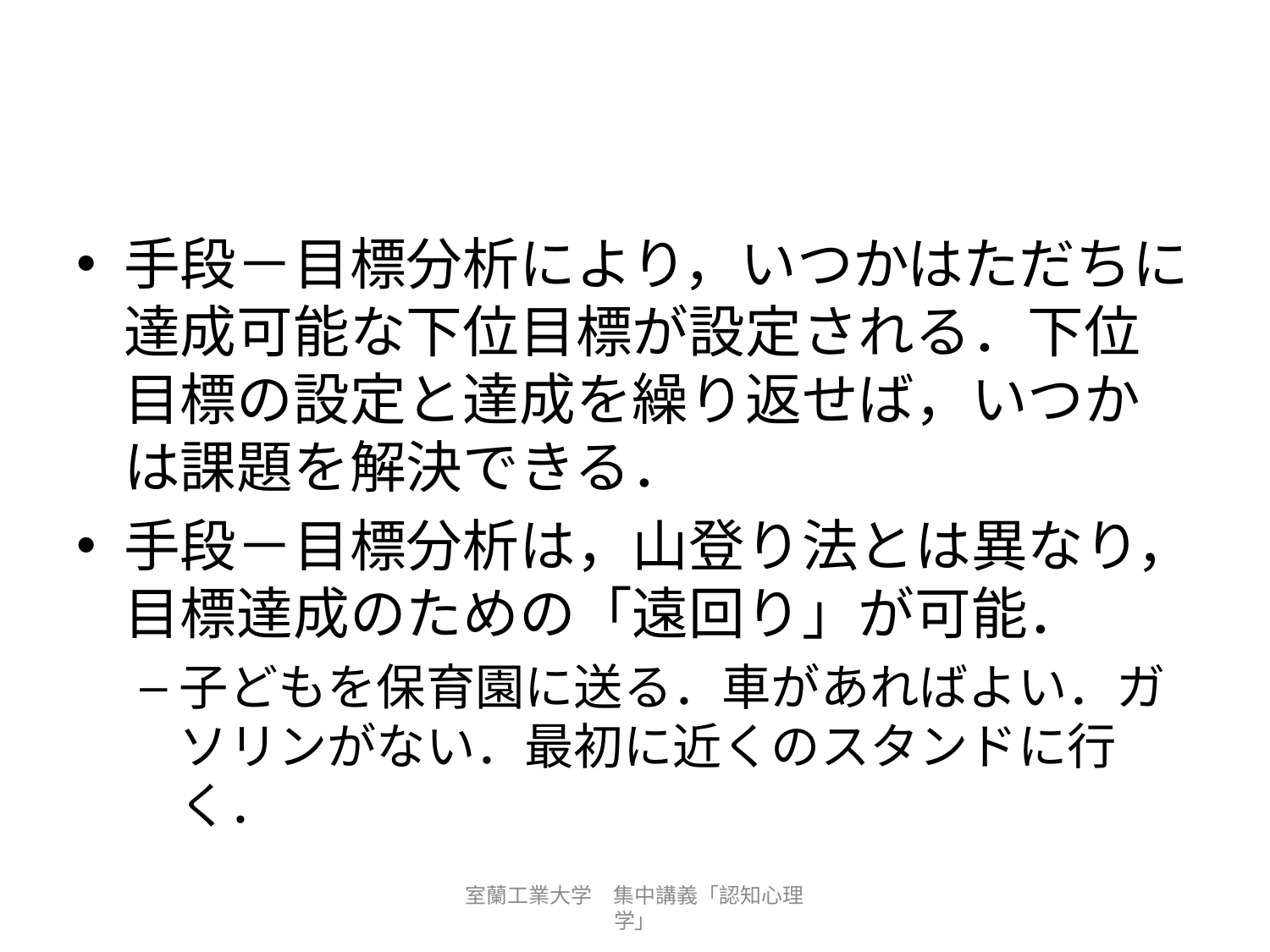

#
手段－目標分析により，いつかはただちに達成可能な下位目標が設定される．下位目標の設定と達成を繰り返せば，いつかは課題を解決できる．
手段－目標分析は，山登り法とは異なり，目標達成のための「遠回り」が可能．
子どもを保育園に送る．車があればよい．ガソリンがない．最初に近くのスタンドに行く．
室蘭工業大学　集中講義「認知心理学」